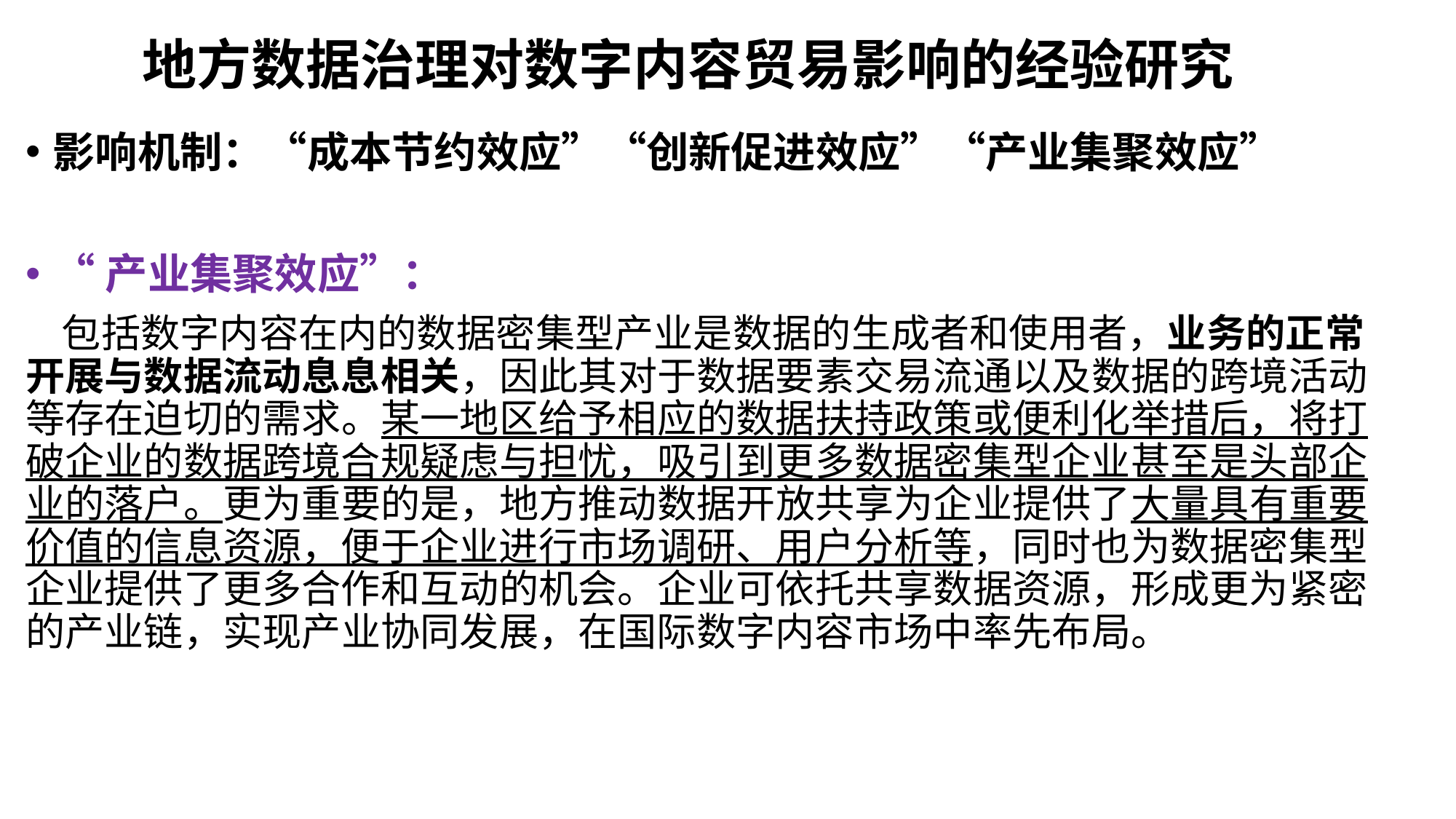

# 地方数据治理对数字内容贸易影响的经验研究
影响机制：“成本节约效应”“创新促进效应”“产业集聚效应”

“产业集聚效应”：
   包括数字内容在内的数据密集型产业是数据的生成者和使用者，业务的正常开展与数据流动息息相关，因此其对于数据要素交易流通以及数据的跨境活动等存在迫切的需求。某一地区给予相应的数据扶持政策或便利化举措后，将打破企业的数据跨境合规疑虑与担忧，吸引到更多数据密集型企业甚至是头部企业的落户。更为重要的是，地方推动数据开放共享为企业提供了大量具有重要价值的信息资源，便于企业进行市场调研、用户分析等，同时也为数据密集型企业提供了更多合作和互动的机会。企业可依托共享数据资源，形成更为紧密的产业链，实现产业协同发展，在国际数字内容市场中率先布局。